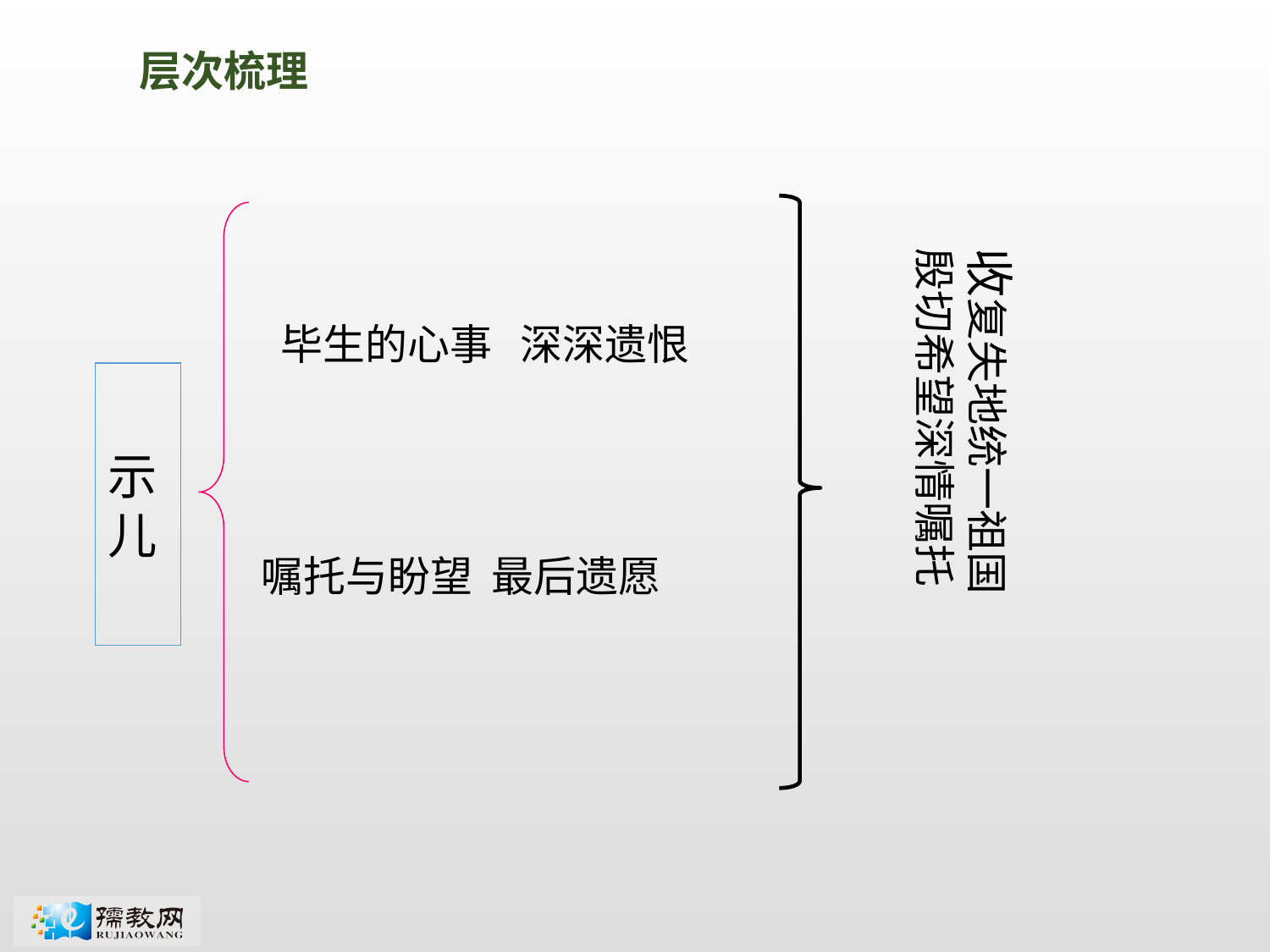

层次梳理

收复失地统一祖国
殷切希望深情嘱托
毕生的心事   深深遗恨
示儿
嘱托与盼望  最后遗愿